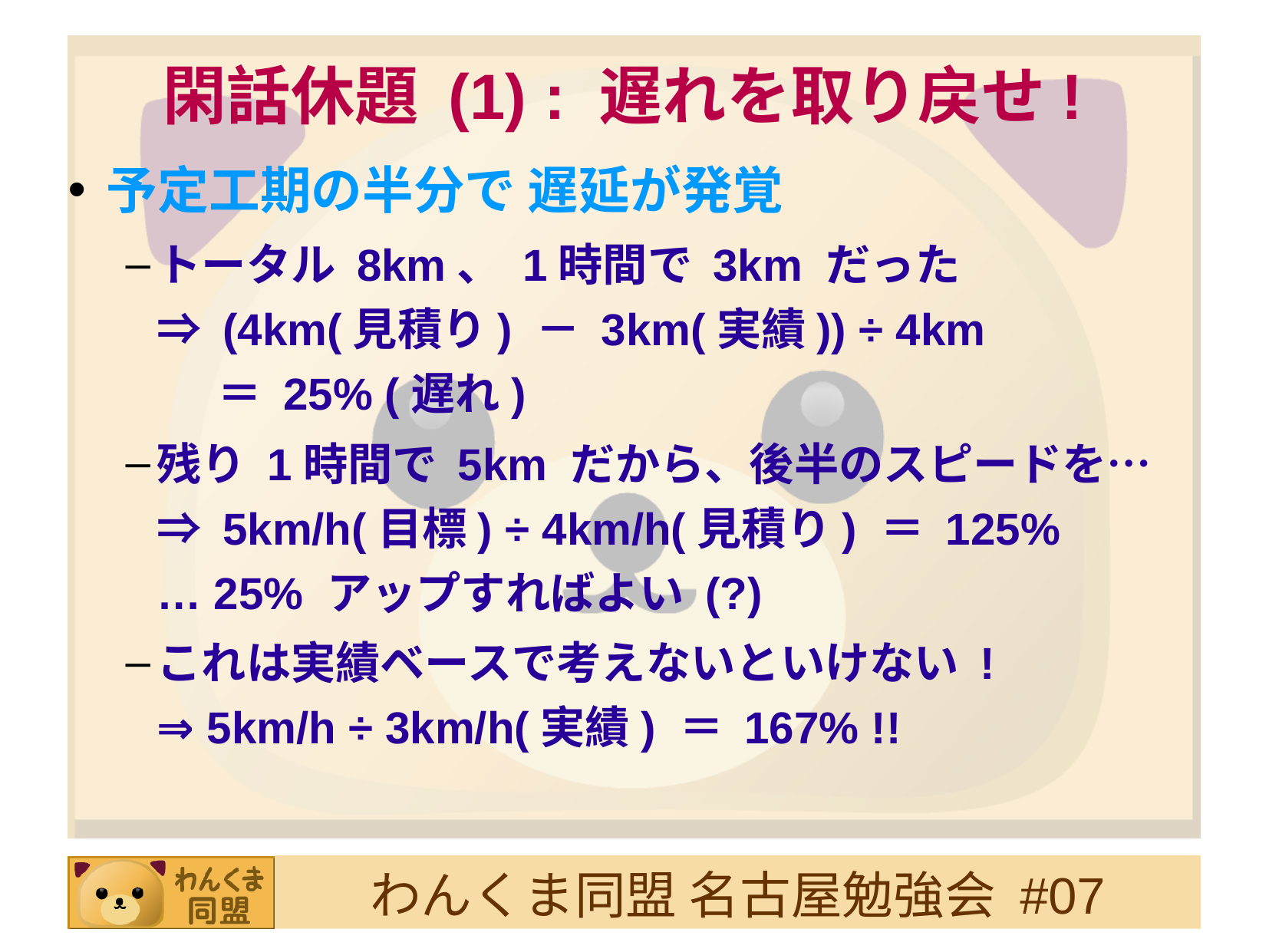

# 閑話休題 (1) : 遅れを取り戻せ!
予定工期の半分で 遅延が発覚
トータル 8km、 1時間で 3km だった
⇒ (4km(見積り) － 3km(実績)) ÷ 4km
    ＝ 25% (遅れ)
残り 1時間で 5km だから、後半のスピードを…
⇒ 5km/h(目標) ÷ 4km/h(見積り) ＝ 125%
… 25% アップすればよい (?)‏
これは実績ベースで考えないといけない !
⇒ 5km/h ÷ 3km/h(実績) ＝ 167% !!